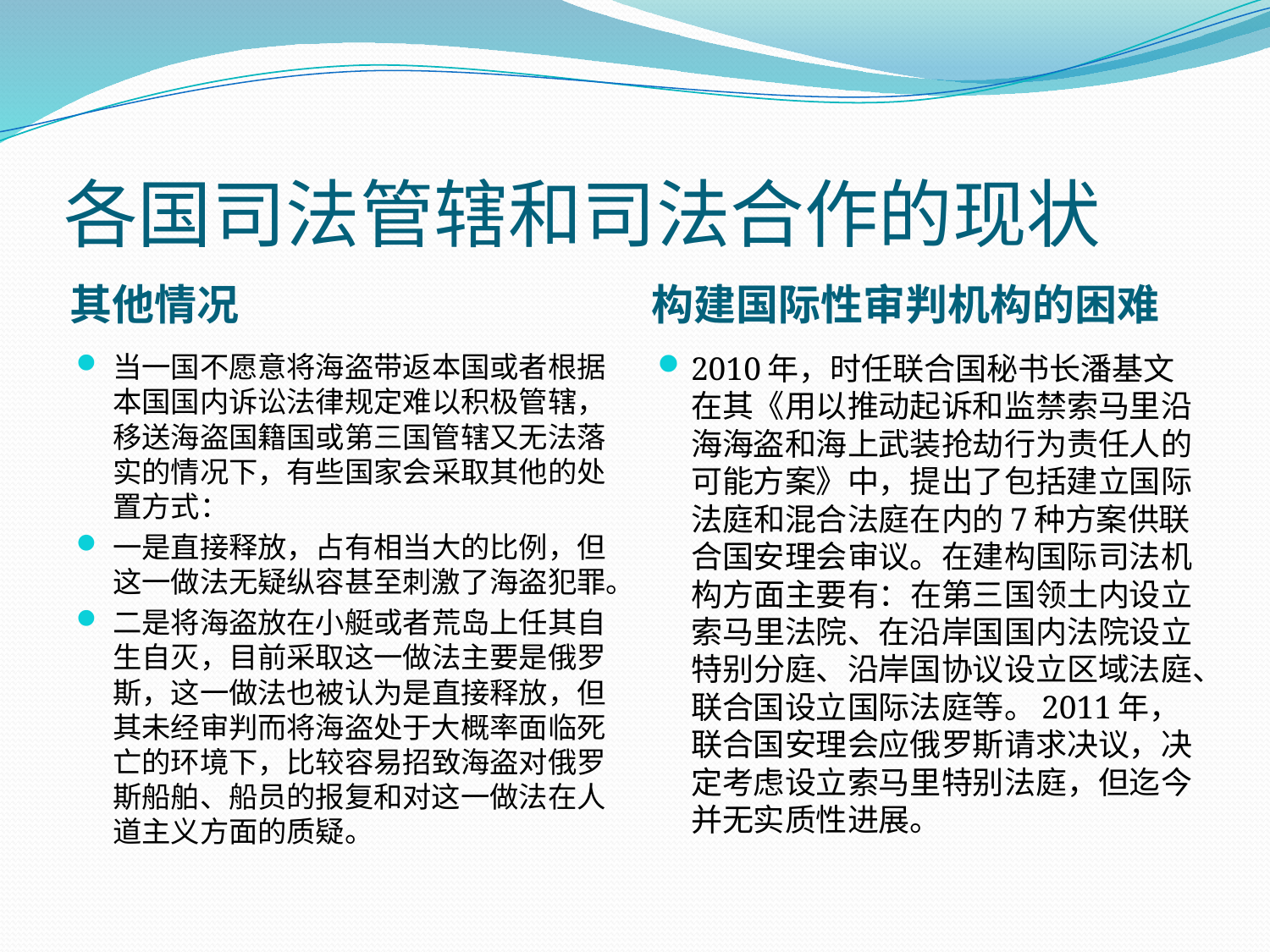

# 各国司法管辖和司法合作的现状
其他情况
构建国际性审判机构的困难
当一国不愿意将海盗带返本国或者根据本国国内诉讼法律规定难以积极管辖，移送海盗国籍国或第三国管辖又无法落实的情况下，有些国家会采取其他的处置方式：
一是直接释放，占有相当大的比例，但这一做法无疑纵容甚至刺激了海盗犯罪。
二是将海盗放在小艇或者荒岛上任其自生自灭，目前采取这一做法主要是俄罗斯，这一做法也被认为是直接释放，但其未经审判而将海盗处于大概率面临死亡的环境下，比较容易招致海盗对俄罗斯船舶、船员的报复和对这一做法在人道主义方面的质疑。
2010年，时任联合国秘书长潘基文在其《用以推动起诉和监禁索马里沿海海盗和海上武装抢劫行为责任人的可能方案》中，提出了包括建立国际法庭和混合法庭在内的7种方案供联合国安理会审议。在建构国际司法机构方面主要有：在第三国领土内设立索马里法院、在沿岸国国内法院设立特别分庭、沿岸国协议设立区域法庭、联合国设立国际法庭等。2011年，联合国安理会应俄罗斯请求决议，决定考虑设立索马里特别法庭，但迄今并无实质性进展。